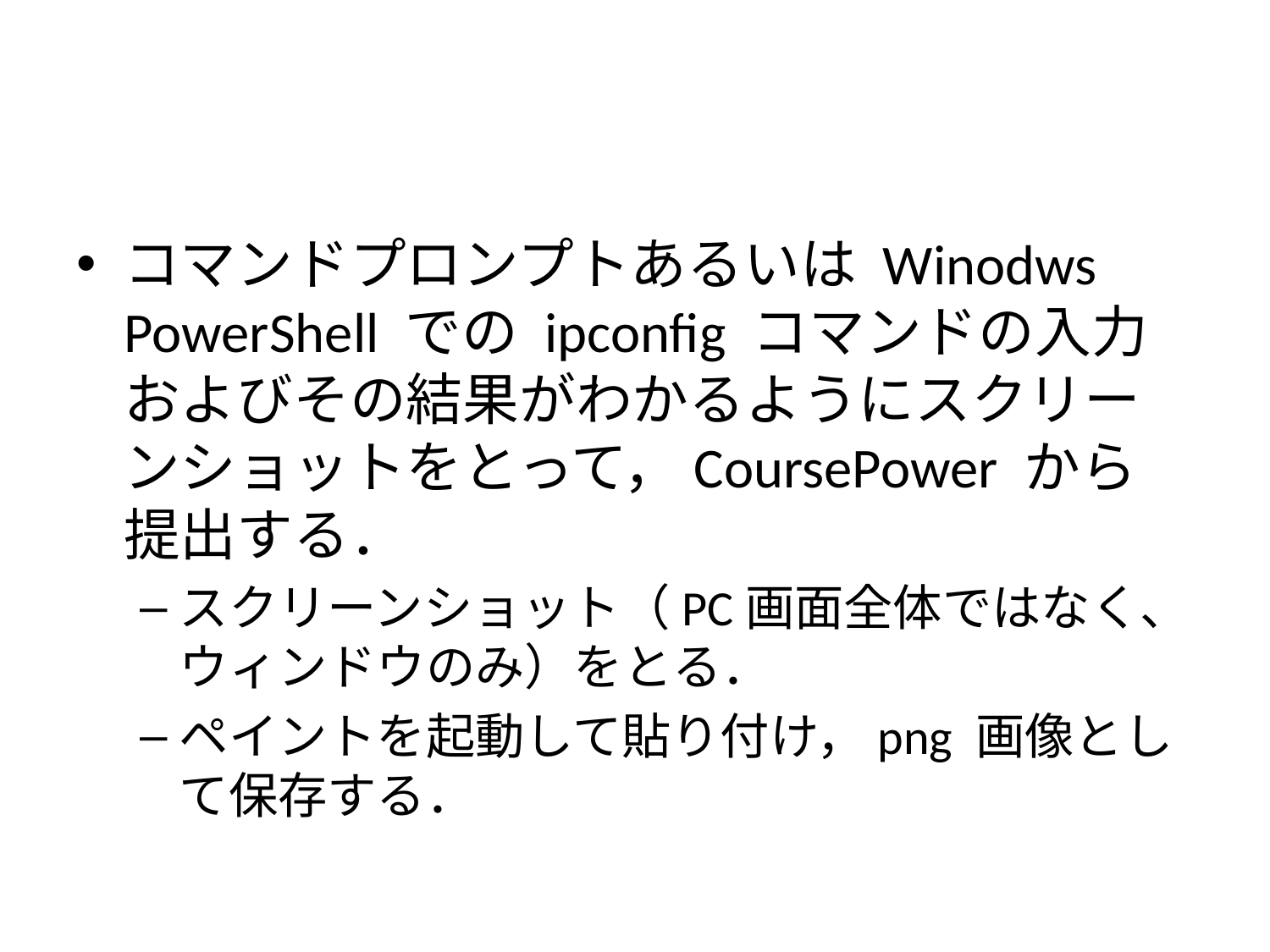

#
コマンドプロンプトあるいは Winodws PowerShell での ipconfig コマンドの入力およびその結果がわかるようにスクリーンショットをとって，CoursePower から提出する．
スクリーンショット（PC画面全体ではなく、ウィンドウのみ）をとる．
ペイントを起動して貼り付け，png 画像として保存する．